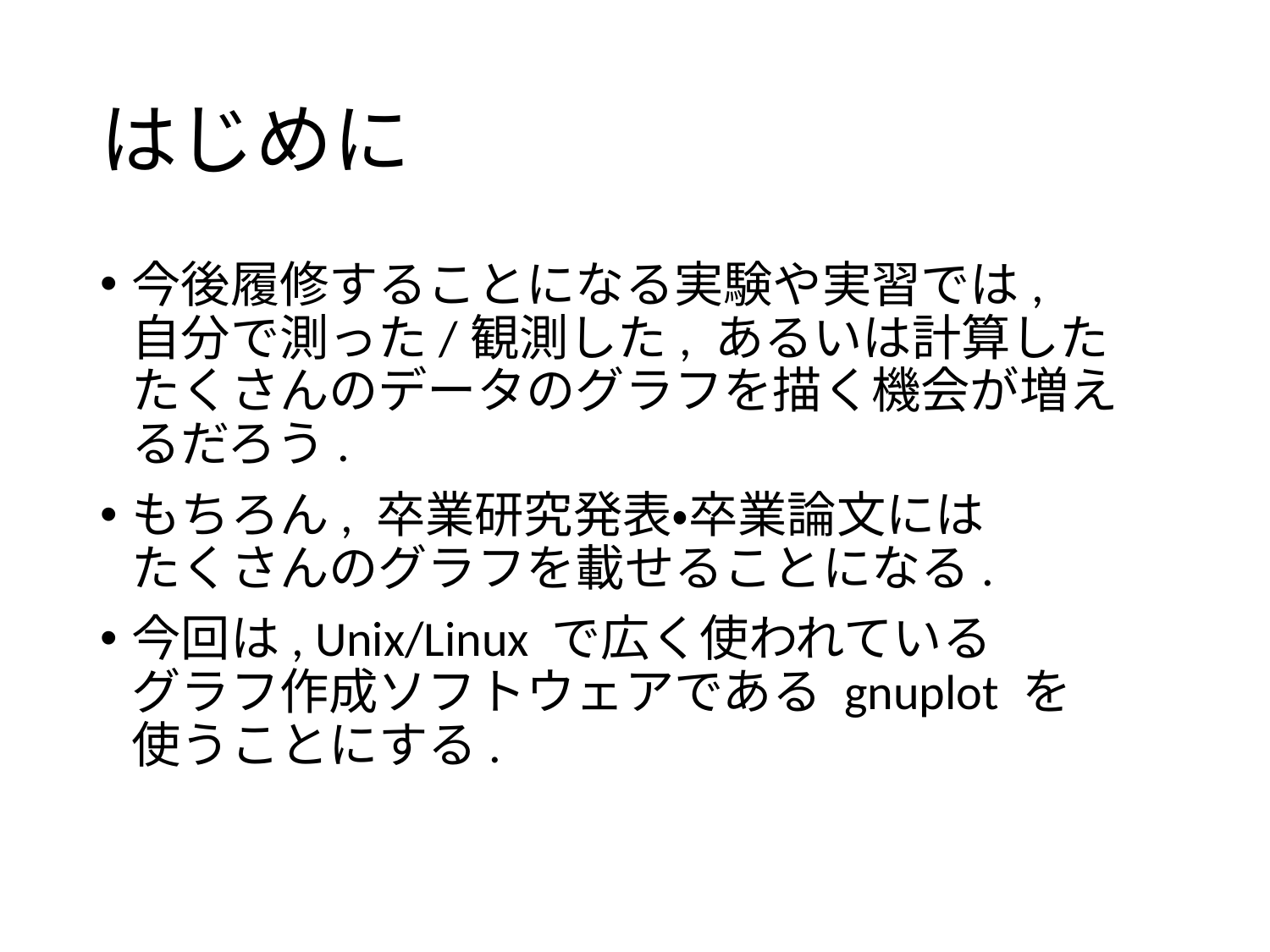

# はじめに
今後履修することになる実験や実習では,
自分で測った/観測した, あるいは計算した
たくさんのデータのグラフを描く機会が増えるだろう.
もちろん, 卒業研究発表・卒業論文には
たくさんのグラフを載せることになる.
今回は, Unix/Linux で広く使われている
グラフ作成ソフトウェアである gnuplot を
使うことにする.